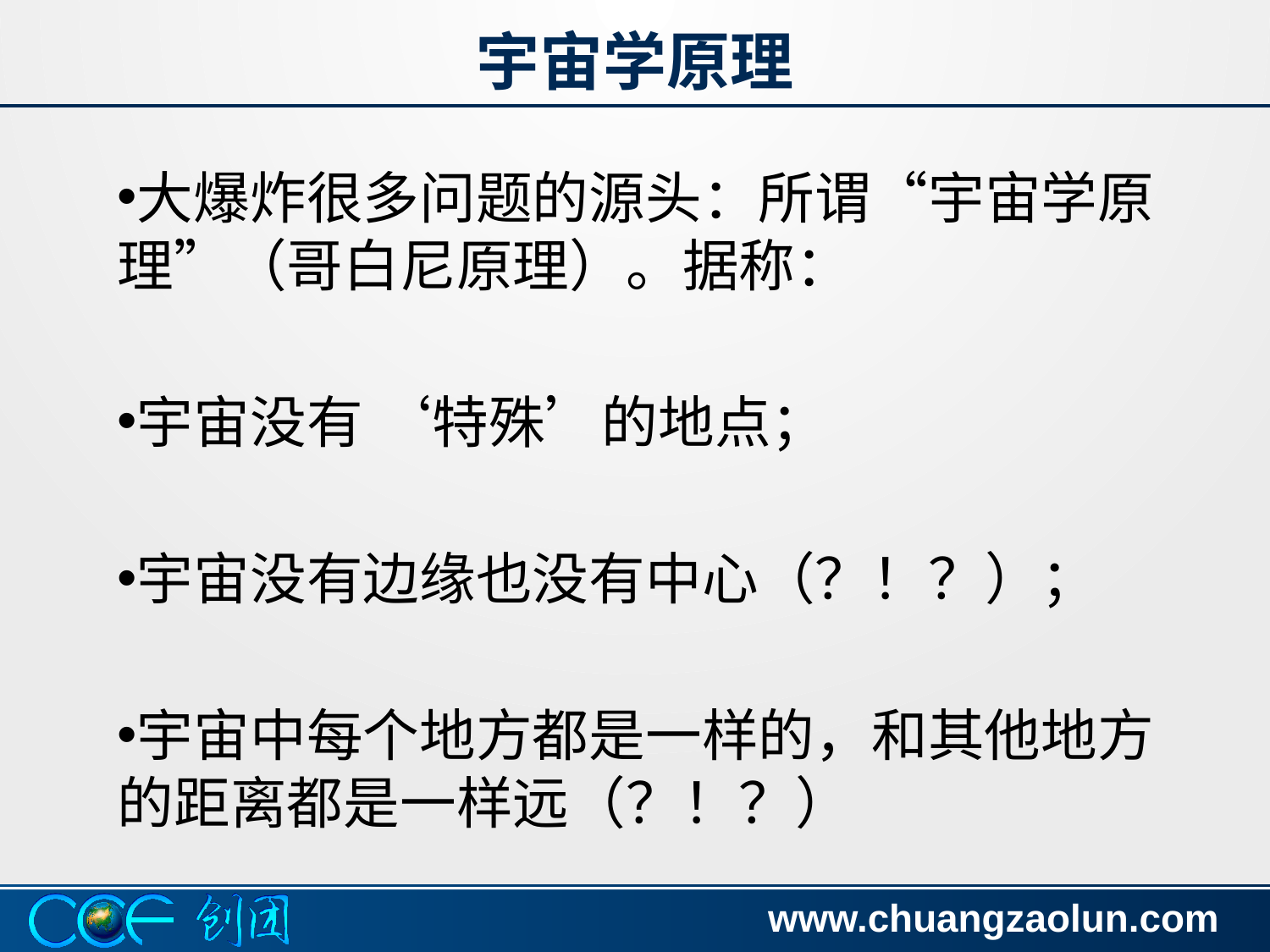

# 宇宙学原理
大爆炸很多问题的源头：所谓“宇宙学原理”（哥白尼原理）。据称：

宇宙没有 ‘特殊’的地点；

宇宙没有边缘也没有中心（？！？）；

宇宙中每个地方都是一样的，和其他地方的距离都是一样远（？！？）